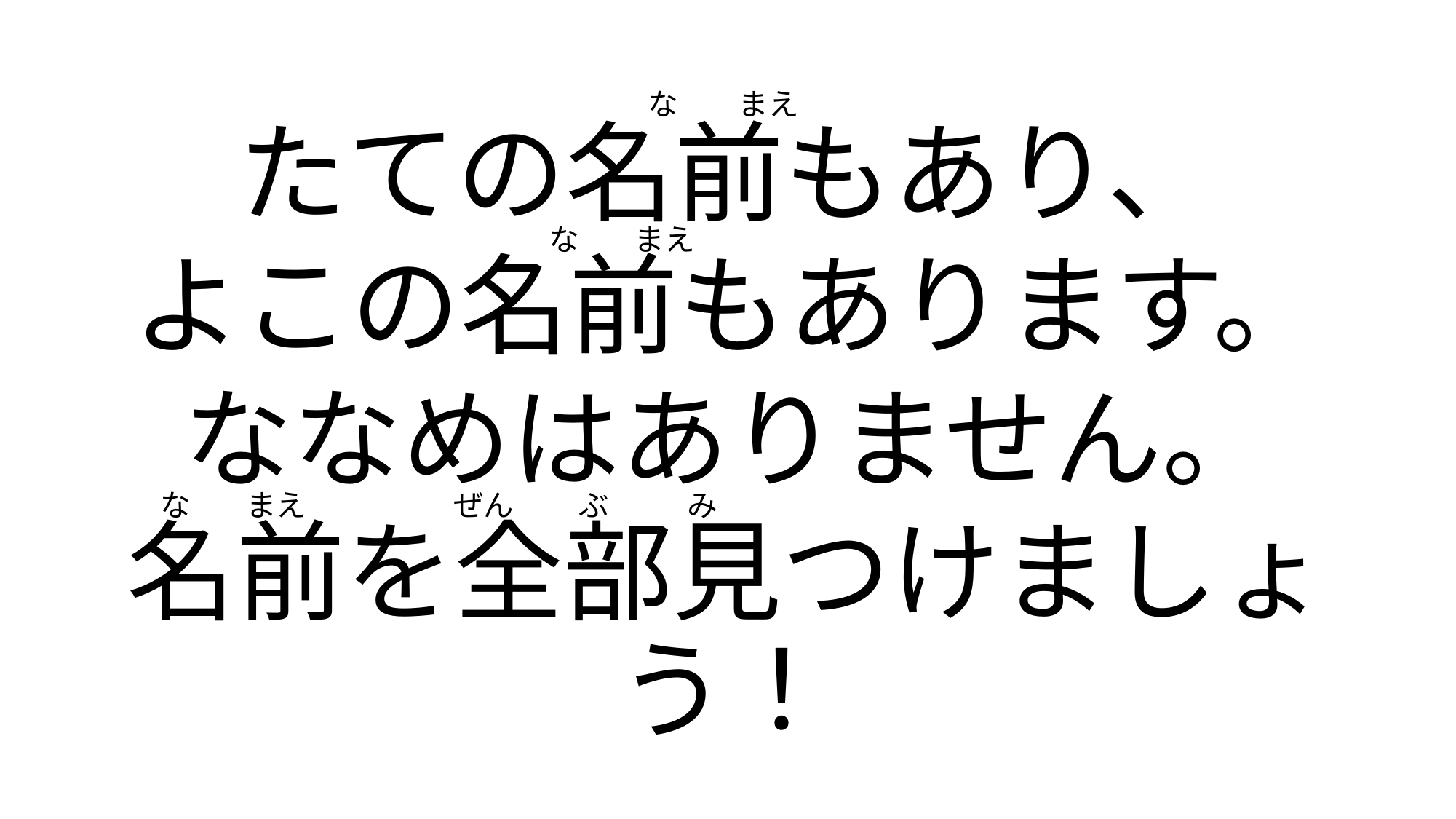

な
まえ
たての名前もあり、
よこの名前もあります。
ななめはありません。
名前を全部見つけましょう！
な
まえ
な
まえ
ぜん
ぶ
み